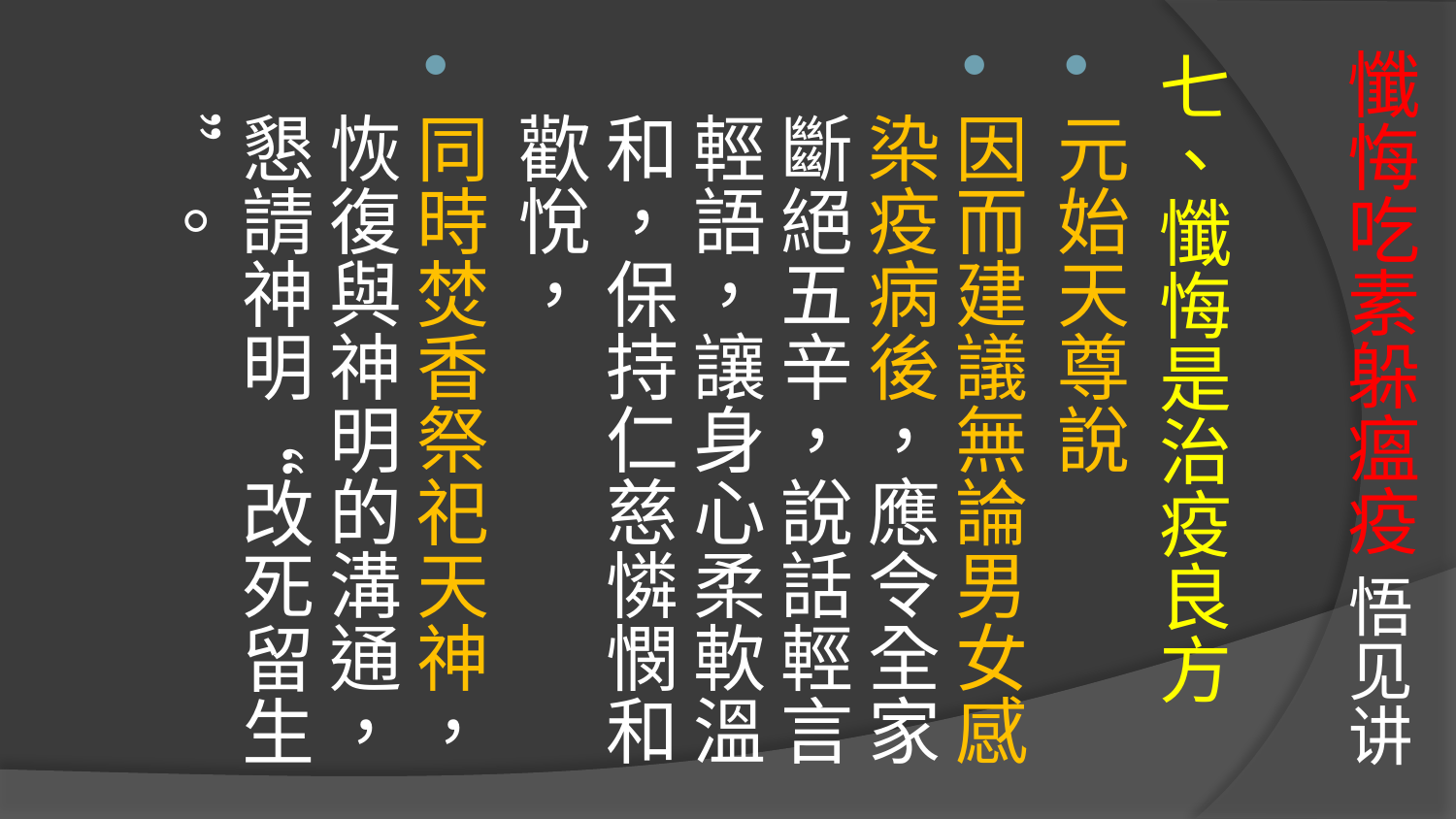

# 懺悔吃素躲瘟疫 悟见讲
七、懺悔是治疫良方
元始天尊說
因而建議無論男女感染疫病後，應令全家斷絕五辛，說話輕言輕語，讓身心柔軟溫和，保持仁慈憐憫和歡悅，
同時焚香祭祀天神，恢復與神明的溝通，懇請神明“改死留生”。